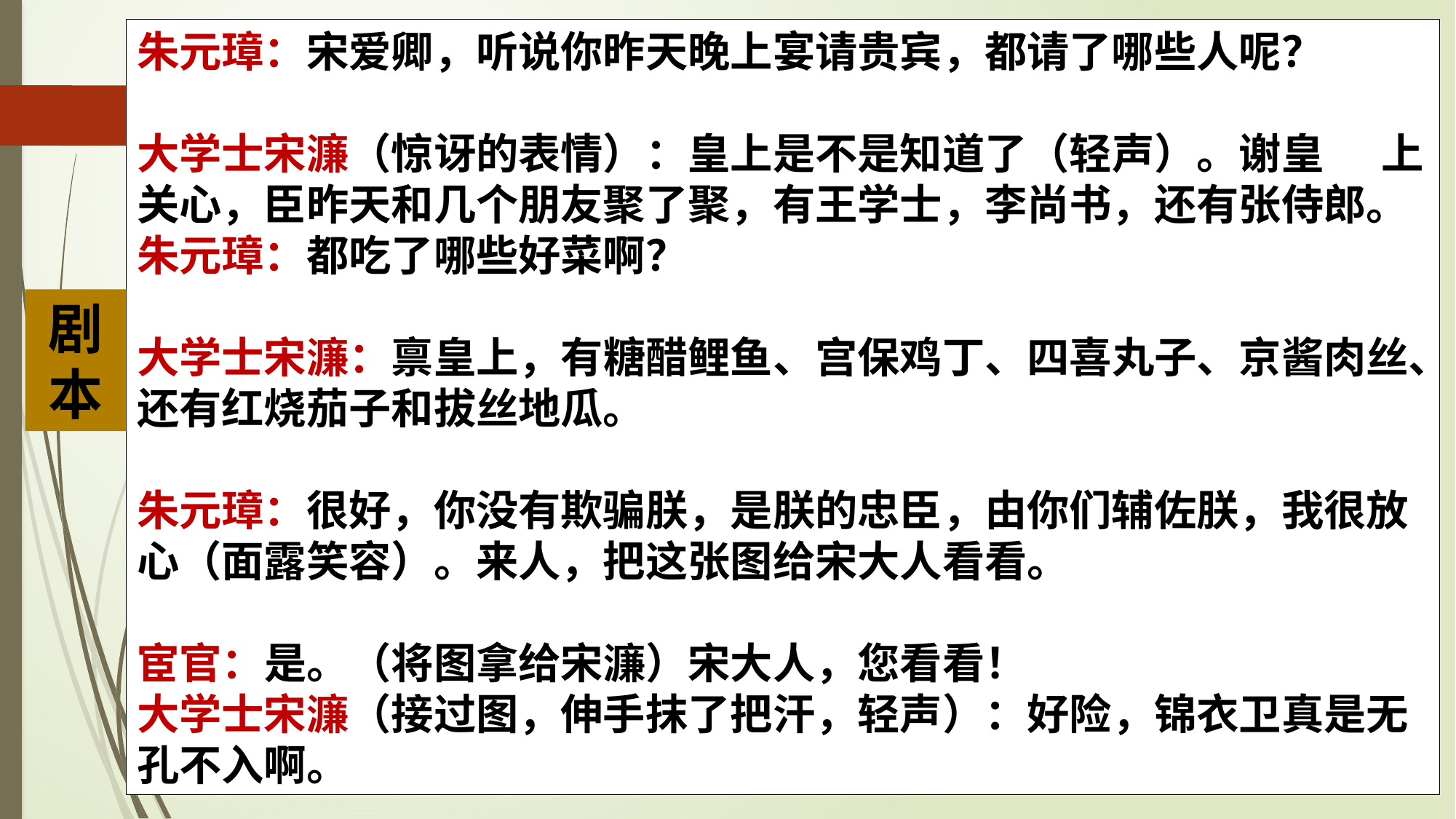

朱元璋：宋爱卿，听说你昨天晚上宴请贵宾，都请了哪些人呢？

大学士宋濂（惊讶的表情）：皇上是不是知道了（轻声）。谢皇      上关心，臣昨天和几个朋友聚了聚，有王学士，李尚书，还有张侍郎。
朱元璋：都吃了哪些好菜啊？

大学士宋濂：禀皇上，有糖醋鲤鱼、宫保鸡丁、四喜丸子、京酱肉丝、还有红烧茄子和拔丝地瓜。

朱元璋：很好，你没有欺骗朕，是朕的忠臣，由你们辅佐朕，我很放心（面露笑容）。来人，把这张图给宋大人看看。

宦官：是。（将图拿给宋濂）宋大人，您看看！
大学士宋濂（接过图，伸手抹了把汗，轻声）：好险，锦衣卫真是无孔不入啊。
剧本